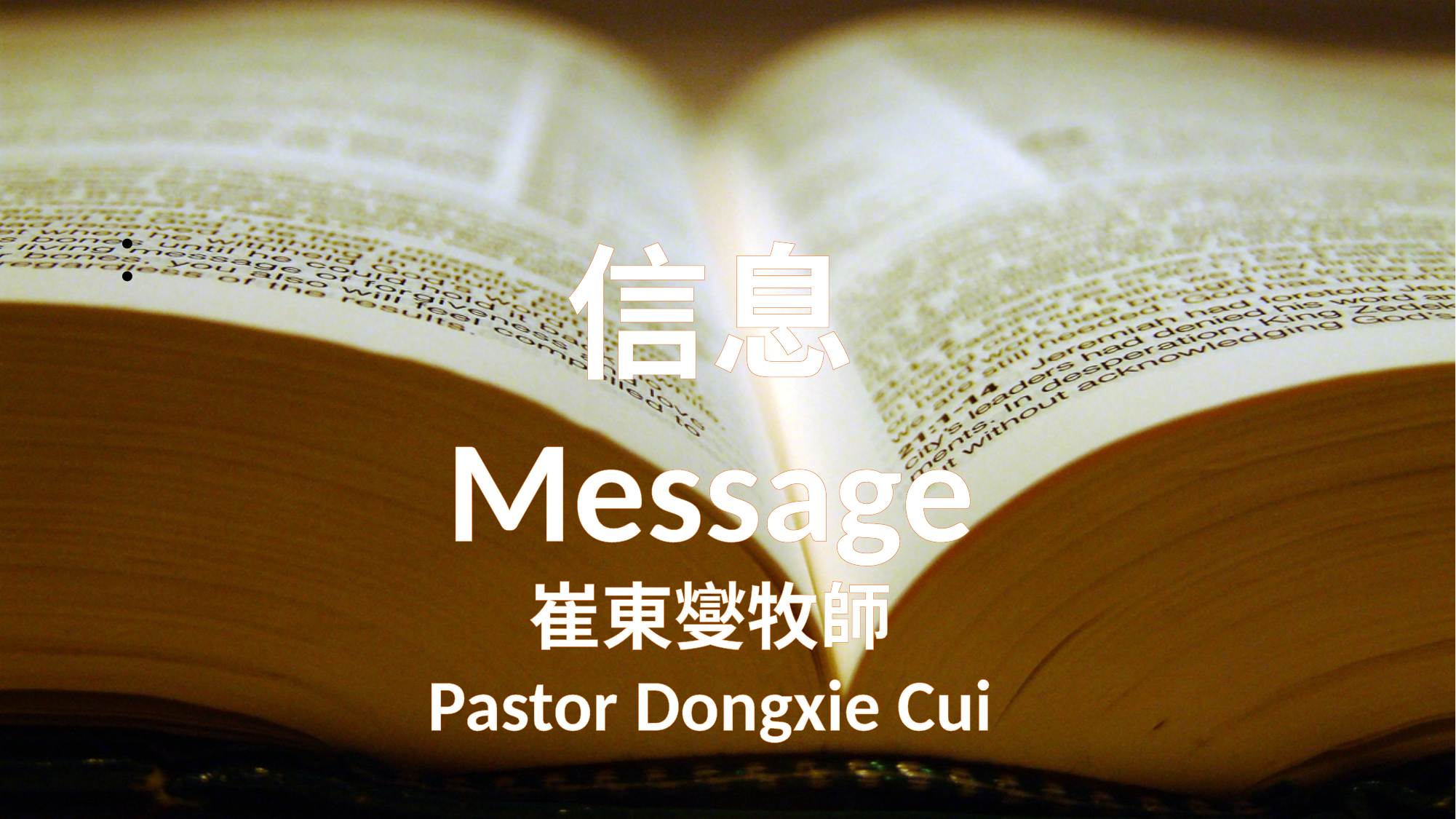

# ：
信息
Message
崔東燮牧師
Pastor Dongxie Cui